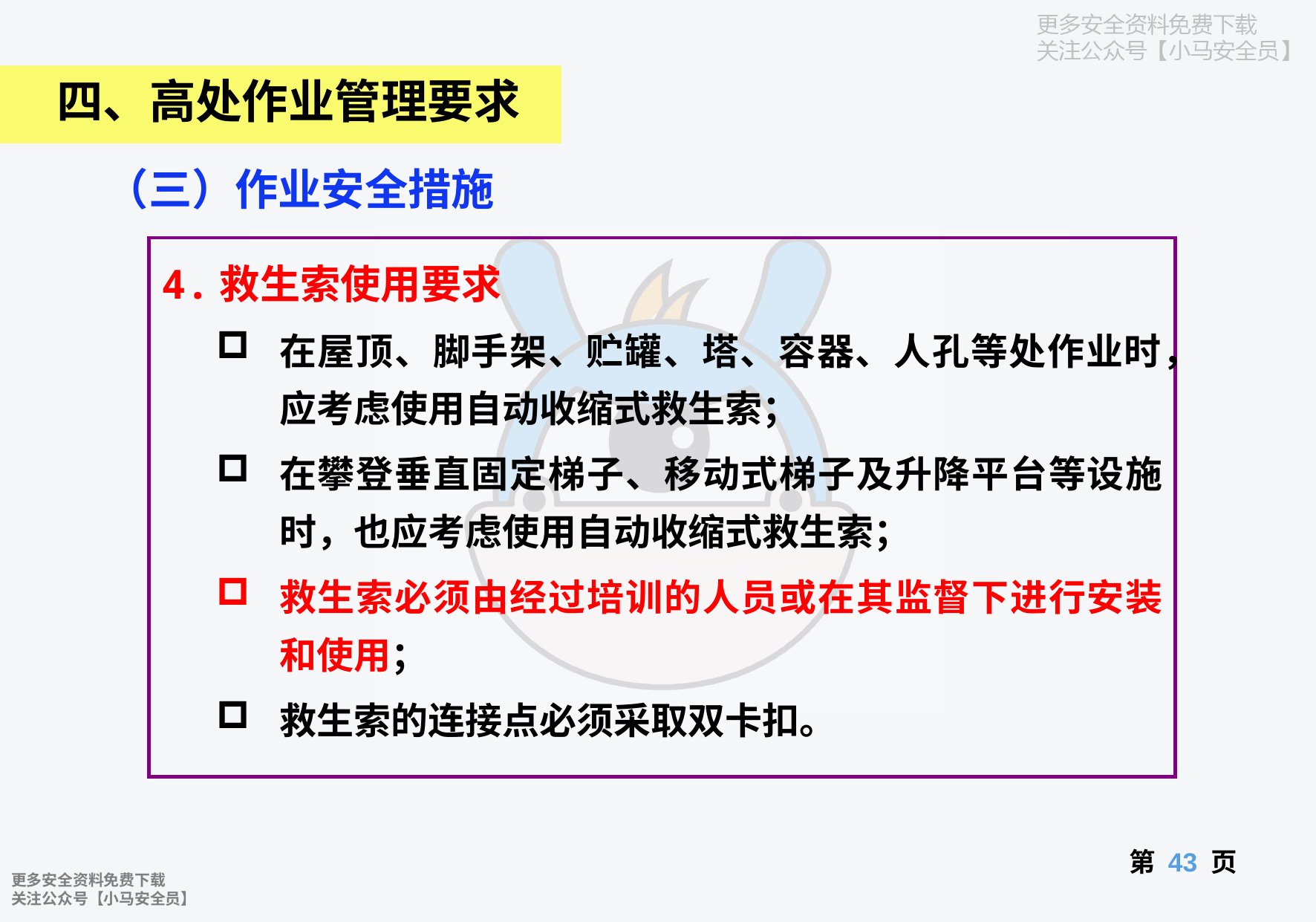

四、高处作业管理要求
（三）作业安全措施
4.救生索使用要求
在屋顶、脚手架、贮罐、塔、容器、人孔等处作业时，应考虑使用自动收缩式救生索；
在攀登垂直固定梯子、移动式梯子及升降平台等设施时，也应考虑使用自动收缩式救生索；
救生索必须由经过培训的人员或在其监督下进行安装和使用；
救生索的连接点必须采取双卡扣。
第 43 页